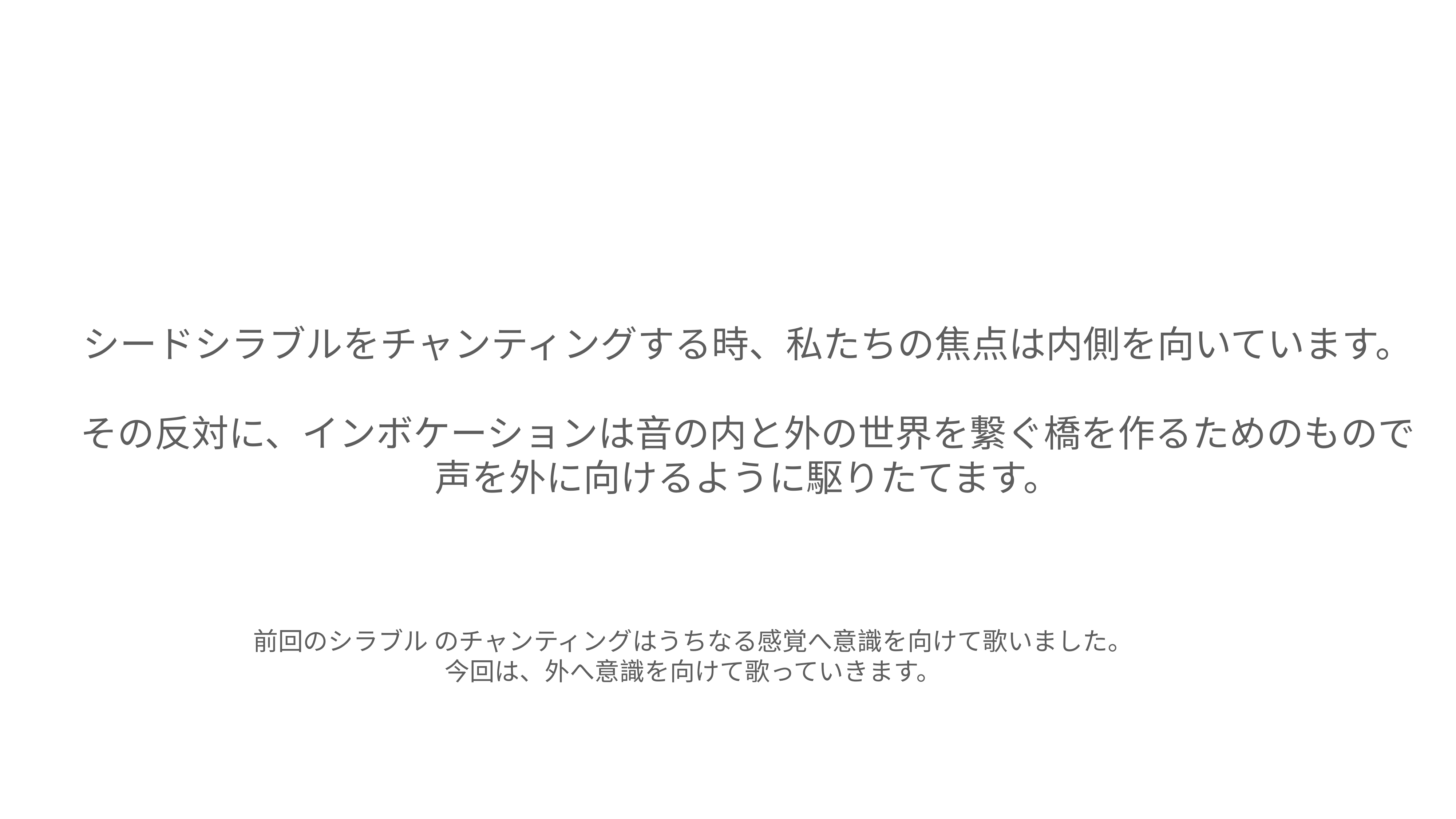

シードシラブルをチャンティングする時、私たちの焦点は内側を向いています。

その反対に、インボケーションは音の内と外の世界を繋ぐ橋を作るためのもので
声を外に向けるように駆りたてます。
前回のシラブル のチャンティングはうちなる感覚へ意識を向けて歌いました。
今回は、外へ意識を向けて歌っていきます。